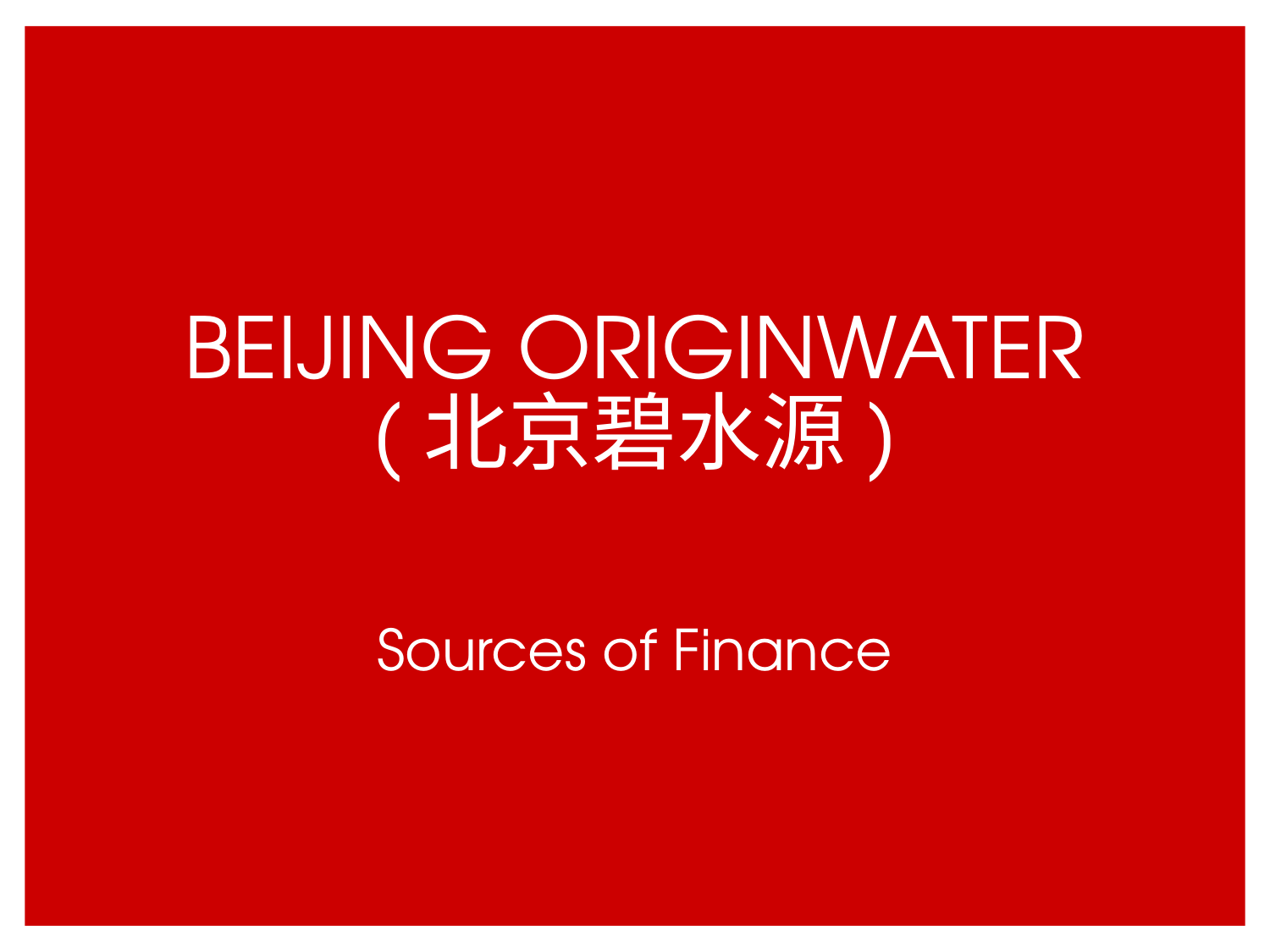

BEIJING ORIGINWATER
(北京碧水源)
#
Sources of Finance